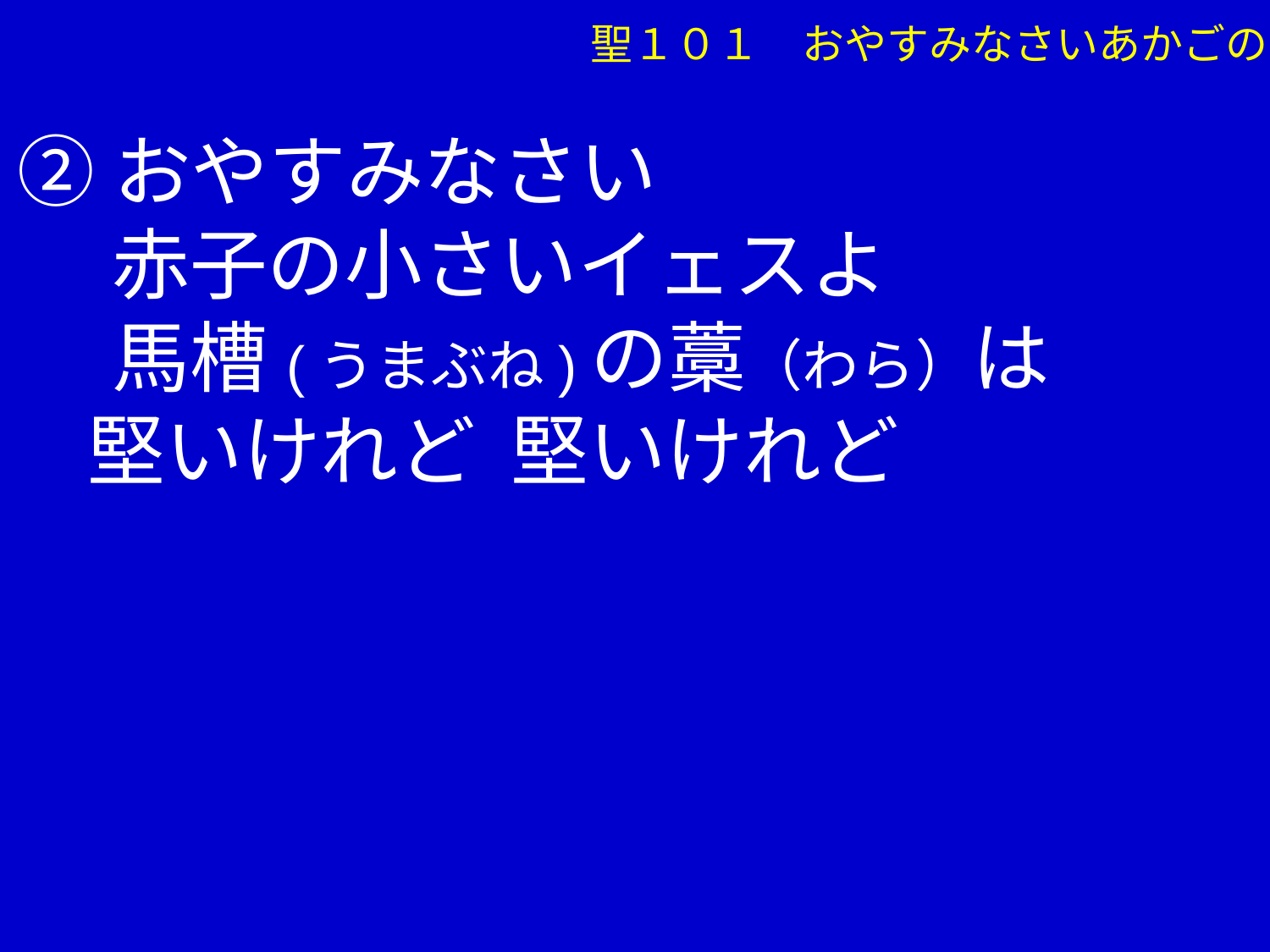

聖１０１　おやすみなさいあかごの
②おやすみなさい
　 赤子の小さいイェスよ
　 馬槽(うまぶね)の藁（わら）は
   堅いけれど  堅いけれど